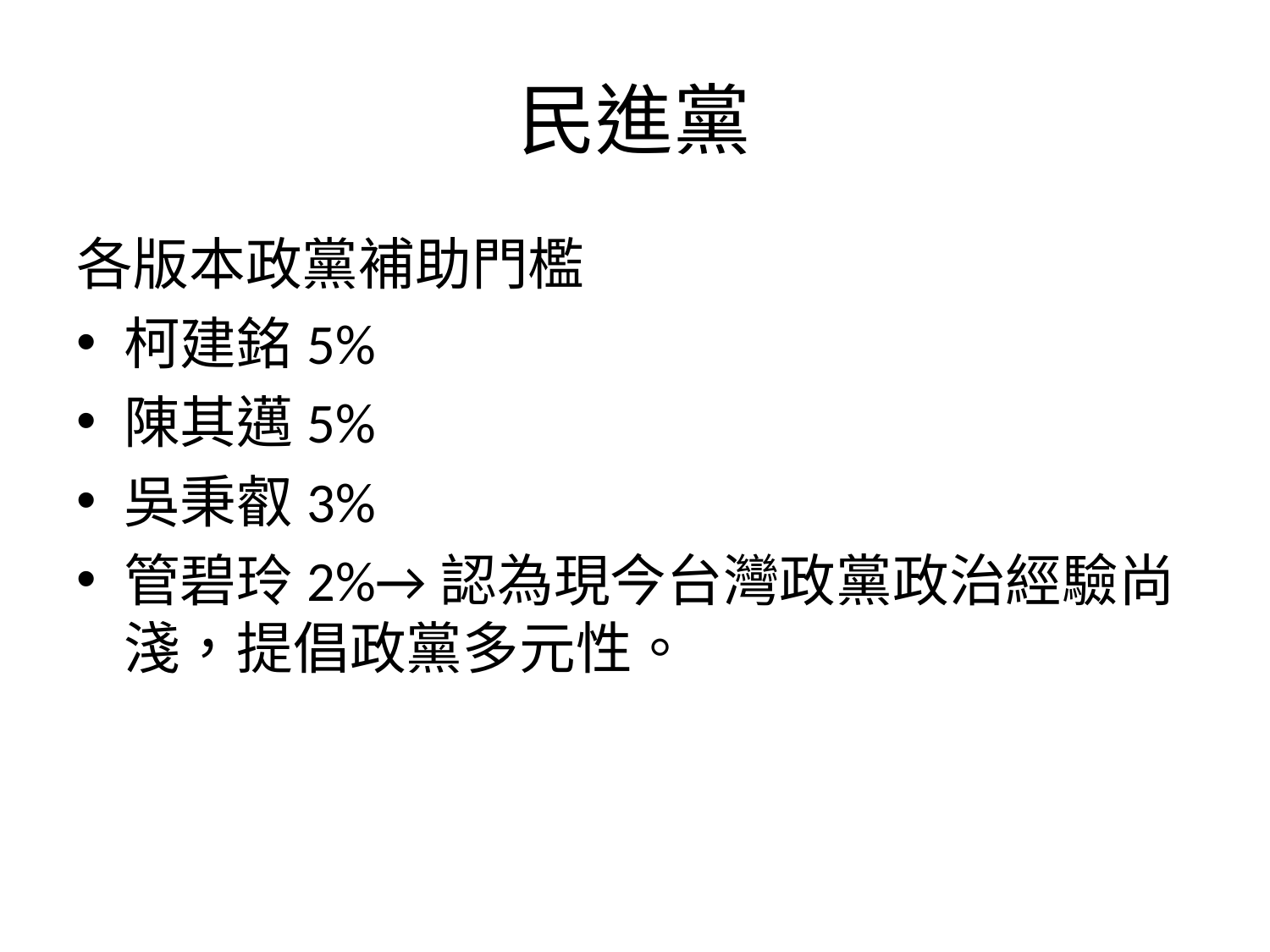

# 民進黨
各版本政黨補助門檻
柯建銘5%
陳其邁5%
吳秉叡3%
管碧玲2%→認為現今台灣政黨政治經驗尚淺，提倡政黨多元性。